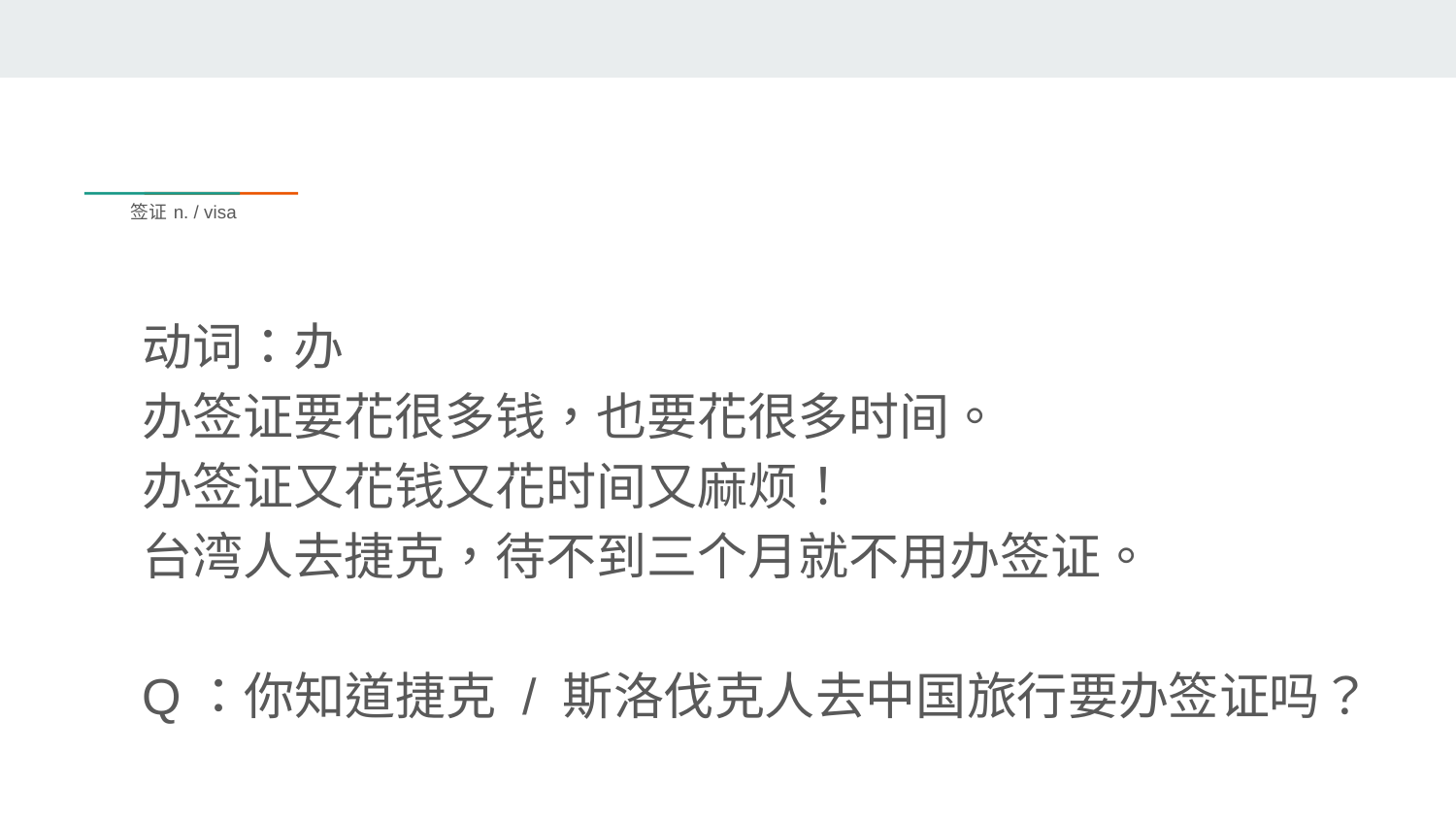

# 签证 n. / visa

动词：办
办签证要花很多钱，也要花很多时间。
办签证又花钱又花时间又麻烦！
台湾人去捷克，待不到三个月就不用办签证。

Q：你知道捷克 / 斯洛伐克人去中国旅行要办签证吗？